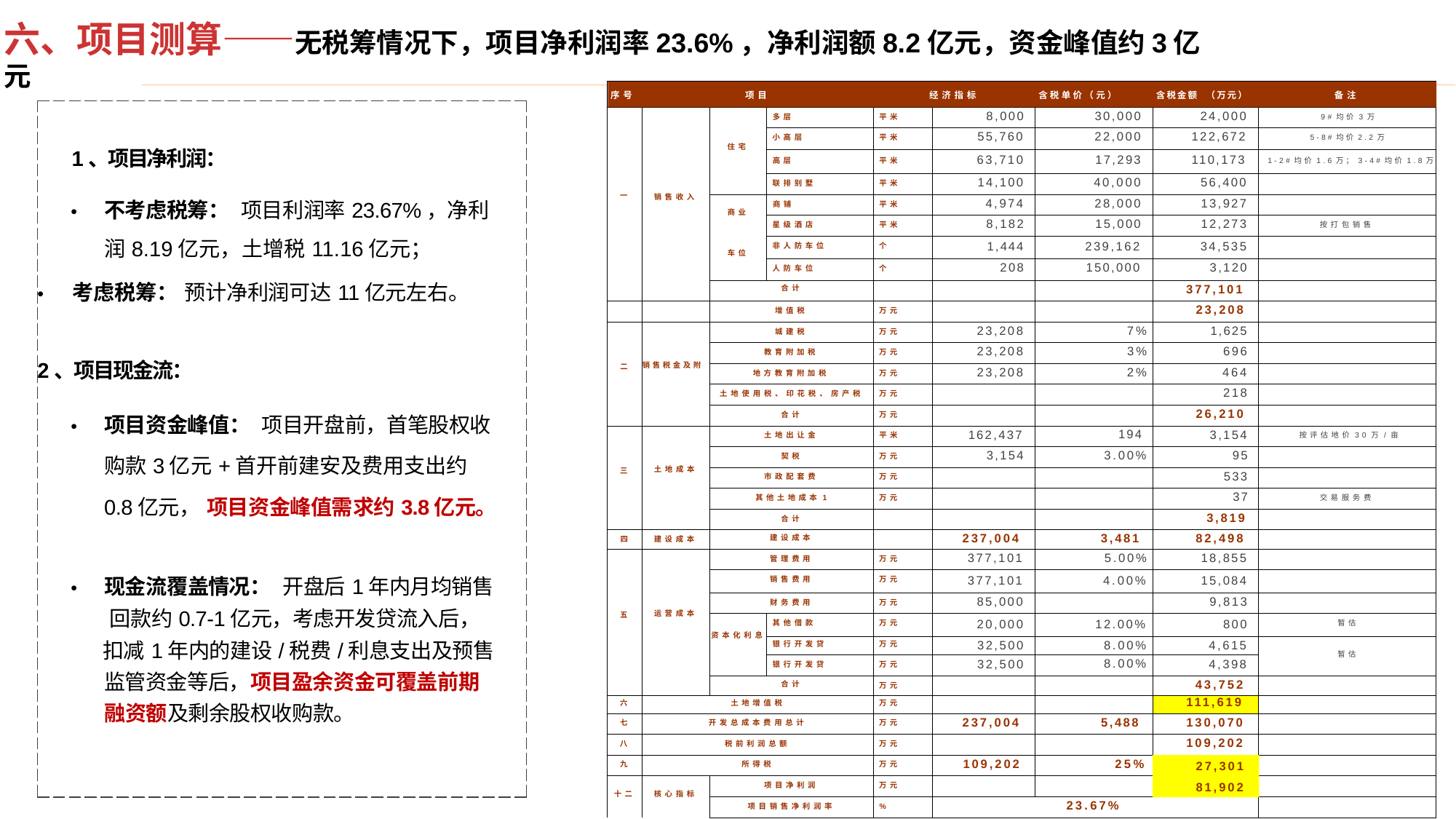

六、项目测算——无税筹情况下，项目净利润率23.6%，净利润额8.2亿元，资金峰值约3亿元
|  |  |  |  |  |  |  |  |  |
| --- | --- | --- | --- | --- | --- | --- | --- | --- |
| 一 | 销售收入 | 住宅 | 多层 | 平米 | 8,000 | 30,000 | 24,000 | 9#均价3万 |
|  |  |  | 小高层 | 平米 | 55,760 | 22,000 | 122,672 | 5-8#均价2.2万 |
|  |  |  | 高层 | 平米 | 63,710 | 17,293 | 110,173 | 1-2#均价1.6万；3-4#均价1.8万 |
|  |  |  | 联排别墅 | 平米 | 14,100 | 40,000 | 56,400 |  |
|  |  | 商业 车位 | 商铺 | 平米 | 4,974 | 28,000 | 13,927 |  |
|  |  |  | 星级酒店 | 平米 | 8,182 | 15,000 | 12,273 | 按打包销售 |
|  |  |  | 非人防车位 | 个 | 1,444 | 239,162 | 34,535 |  |
|  |  |  | 人防车位 | 个 | 208 | 150,000 | 3,120 |  |
|  |  | 合计 |  |  |  |  | 377,101 |  |
|  |  | 增值税 |  | 万元 |  |  | 23,208 |  |
| 二 | 销售税金及附 | 城建税 |  | 万元 | 23,208 | 7% | 1,625 |  |
|  |  | 教育附加税 |  | 万元 | 23,208 | 3% | 696 |  |
|  |  | 地方教育附加税 |  | 万元 | 23,208 | 2% | 464 |  |
|  |  | 土地使用税、印花税、房产税 |  | 万元 |  |  | 218 |  |
|  |  | 合计 |  | 万元 |  |  | 26,210 |  |
| 三 | 土地成本 | 土地出让金 |  | 平米 | 162,437 | 194 | 3,154 | 按评估地价30万/亩 |
|  |  | 契税 |  | 万元 | 3,154 | 3.00% | 95 |  |
|  |  | 市政配套费 |  | 万元 |  |  | 533 |  |
|  |  | 其他土地成本1 |  | 万元 |  |  | 37 | 交易服务费 |
|  |  | 合计 |  |  |  |  | 3,819 |  |
| 四 | 建设成本 | 建设成本 |  |  | 237,004 | 3,481 | 82,498 |  |
| 五 | 运营成本 | 管理费用 |  | 万元 | 377,101 | 5.00% | 18,855 |  |
|  |  | 销售费用 |  | 万元 | 377,101 | 4.00% | 15,084 |  |
|  |  | 财务费用 |  | 万元 | 85,000 |  | 9,813 |  |
|  |  | 资本化利息 | 其他借款 | 万元 | 20,000 | 12.00% | 800 | 暂估 |
|  |  |  | 银行开发贷 | 万元 | 32,500 | 8.00% | 4,615 | 暂估 |
|  |  |  | 银行开发贷 | 万元 | 32,500 | 8.00% | 4,398 |  |
|  |  | 合计 |  | 万元 |  |  | 43,752 |  |
| 六 | 土地增值税 |  |  | 万元 |  |  | 111,619 |  |
| 七 | 开发总成本费用总计 |  |  | 万元 | 237,004 | 5,488 | 130,070 |  |
| 八 | 税前利润总额 |  |  | 万元 |  |  | 109,202 |  |
| 九 | 所得税 |  |  | 万元 | 109,202 | 25% |  |  |
| 十二 | 核心指标 | 项目净利润 |  | 万元 |  |  |  |  |
|  |  | 项目销售净利润率 |  | % | 23.67% |  |  |  |

序号

项目

经济指标

含税单价（元）

含税金额  （万元）

备注
| 1、项目净利润： • 不考虑税筹： 项目利润率23.67%，净利 润8.19亿元，土增税11.16亿元； • 考虑税筹： 预计净利润可达11亿元左右。 2、项目现金流： • 项目资金峰值： 项目开盘前，首笔股权收 购款3亿元+首开前建安及费用支出约 0.8亿元， 项目资金峰值需求约3.8亿元。 • 现金流覆盖情况： 开盘后1年内月均销售 回款约0.7-1亿元，考虑开发贷流入后， 扣减1年内的建设/税费/利息支出及预售 监管资金等后，项目盈余资金可覆盖前期 融资额及剩余股权收购款。 |
| --- |

27,301

81,902